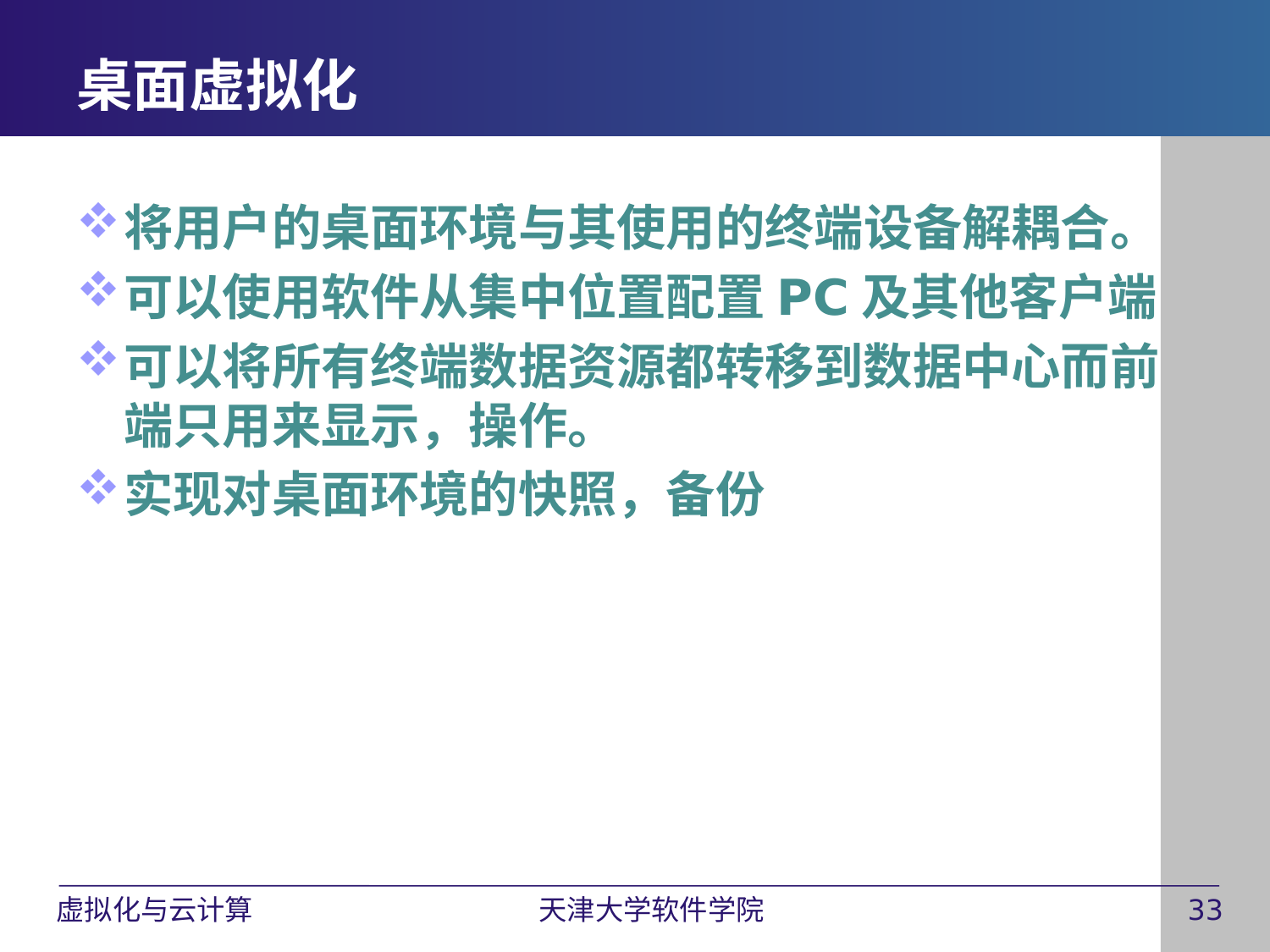

# 桌面虚拟化
将用户的桌面环境与其使用的终端设备解耦合。
可以使用软件从集中位置配置PC及其他客户端
可以将所有终端数据资源都转移到数据中心而前端只用来显示，操作。
实现对桌面环境的快照，备份